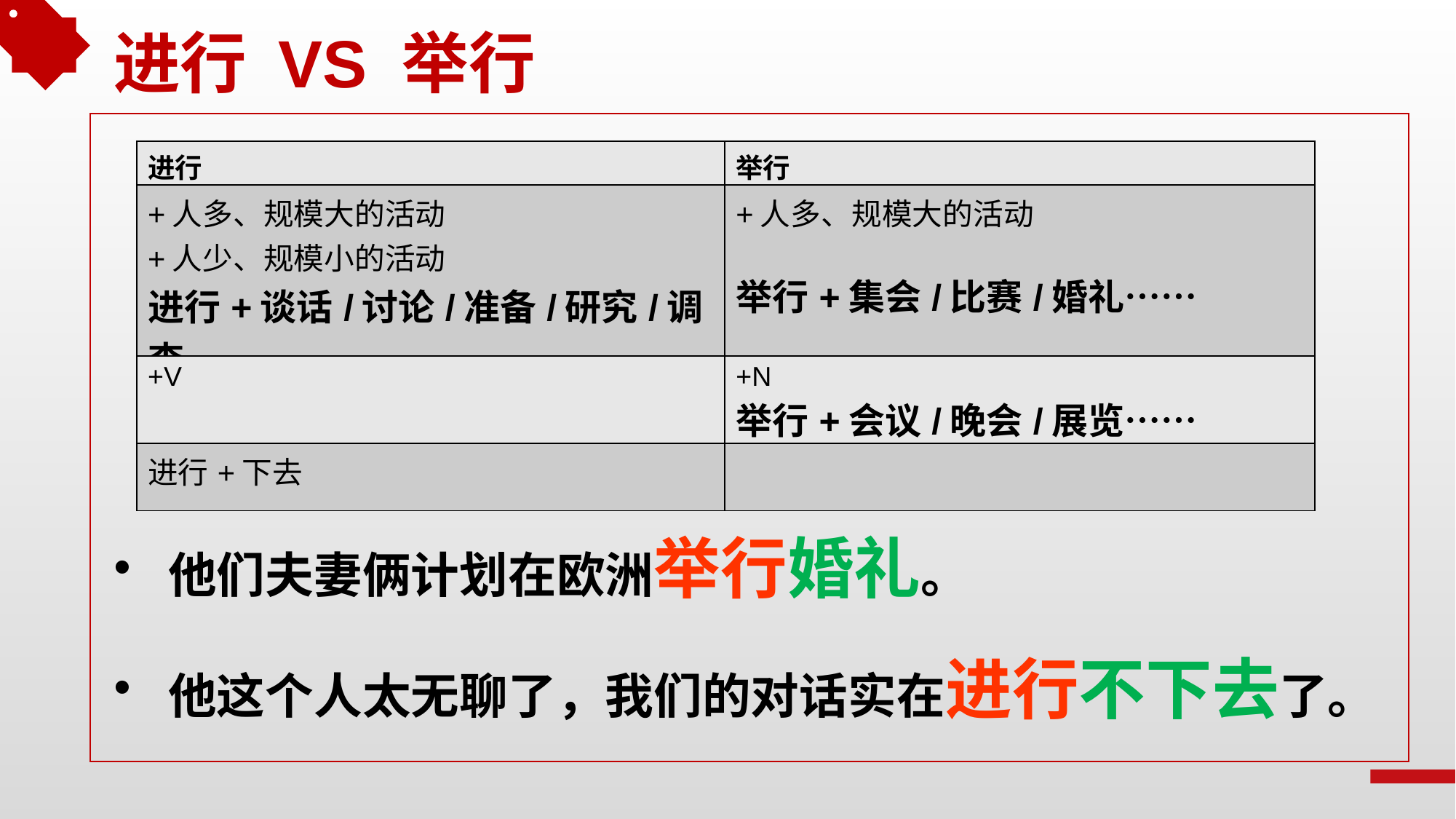

进行 VS 举行

| 进行 | 举行 |
| --- | --- |
| +人多、规模大的活动 +人少、规模小的活动 进行+谈话/讨论/准备/研究/调查 | +人多、规模大的活动 举行+集会/比赛/婚礼…… |
| +V | +N 举行+会议/晚会/展览…… |
| 进行+下去 |  |
他们夫妻俩计划在欧洲举行婚礼。
他这个人太无聊了，我们的对话实在进行不下去了。